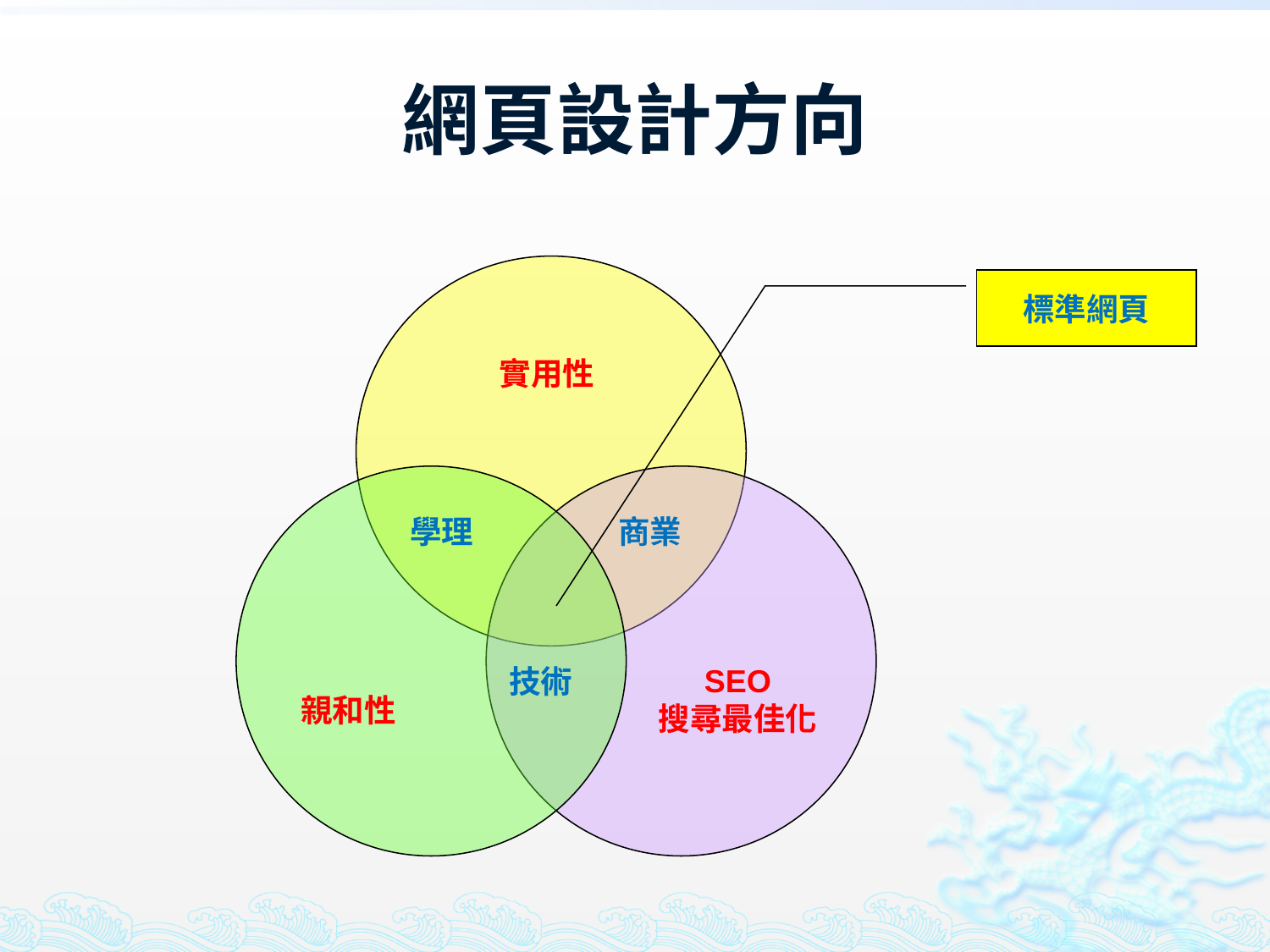

# 網頁設計方向

標準網頁
實用性

學理
商業
SEO
搜尋最佳化
技術
親和性